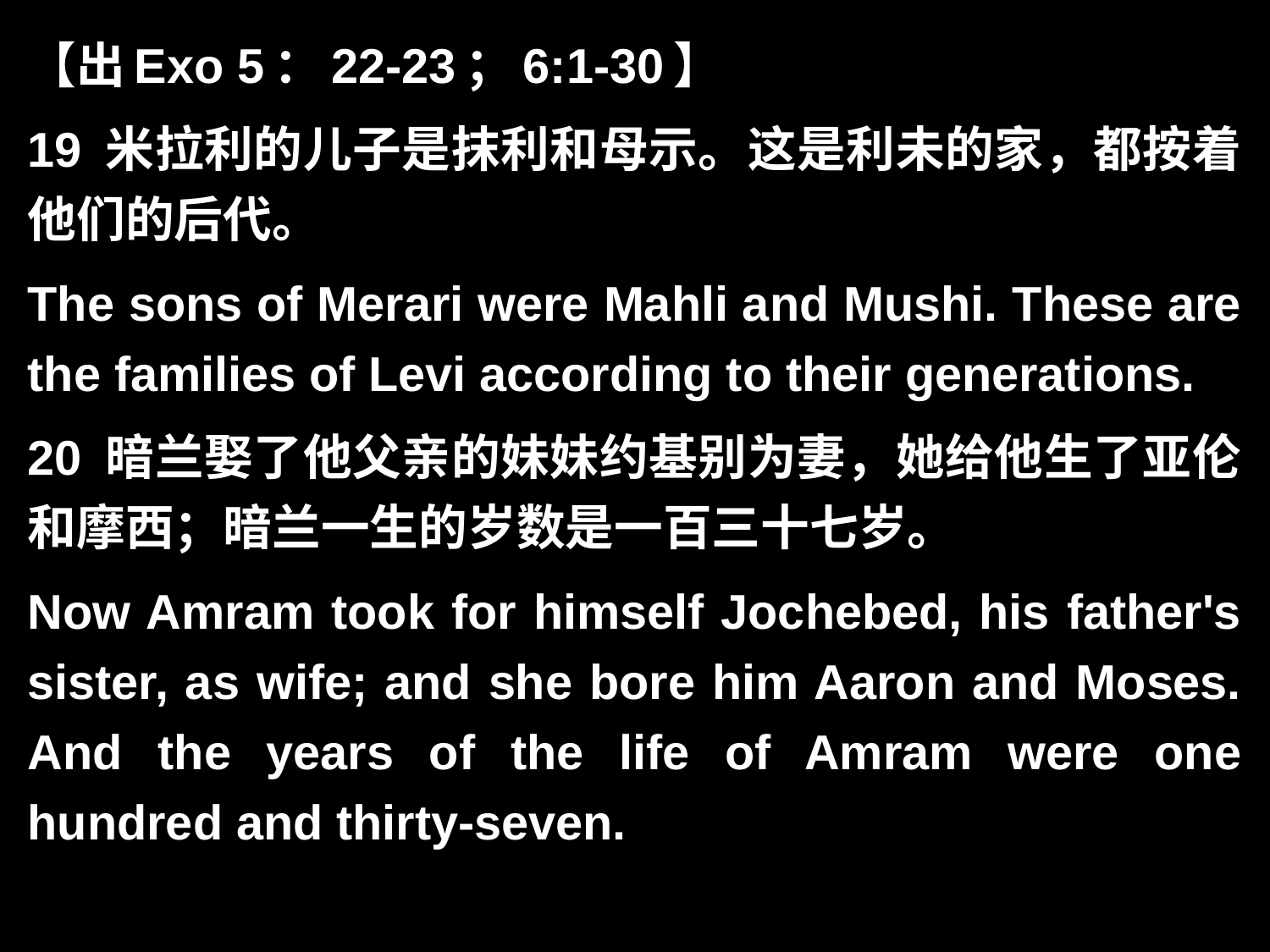

【出Exo 5：22-23；6:1-30】
19 米拉利的儿子是抹利和母示。这是利未的家，都按着他们的后代。
The sons of Merari were Mahli and Mushi. These are the families of Levi according to their generations.
20 暗兰娶了他父亲的妹妹约基别为妻，她给他生了亚伦和摩西；暗兰一生的岁数是一百三十七岁。
Now Amram took for himself Jochebed, his father's sister, as wife; and she bore him Aaron and Moses. And the years of the life of Amram were one hundred and thirty-seven.